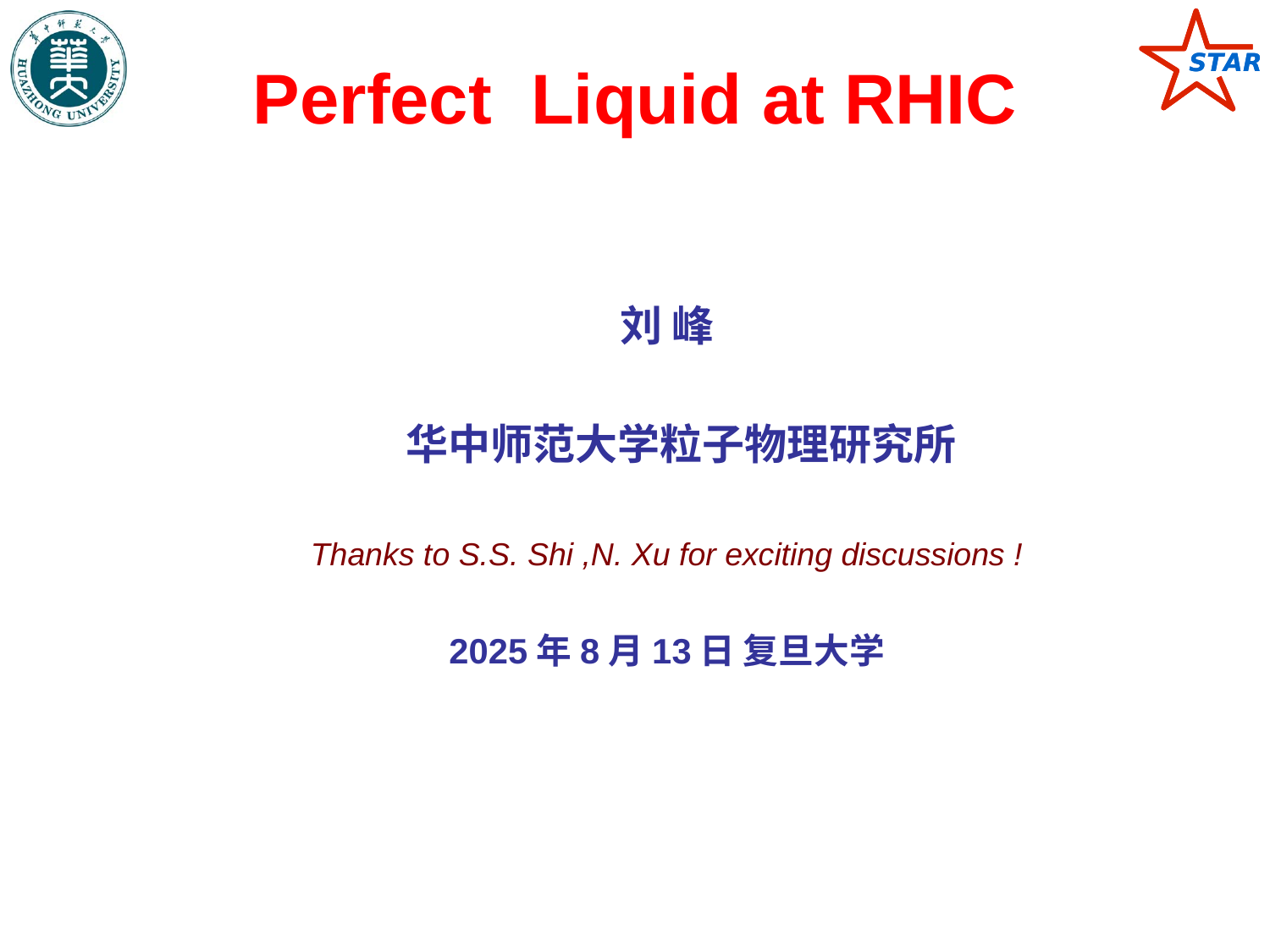

# Perfect  Liquid at RHIC

刘 峰

  华中师范大学粒子物理研究所

Thanks to S.S. Shi ,N. Xu for exciting discussions !

2025年8月13日 复旦大学